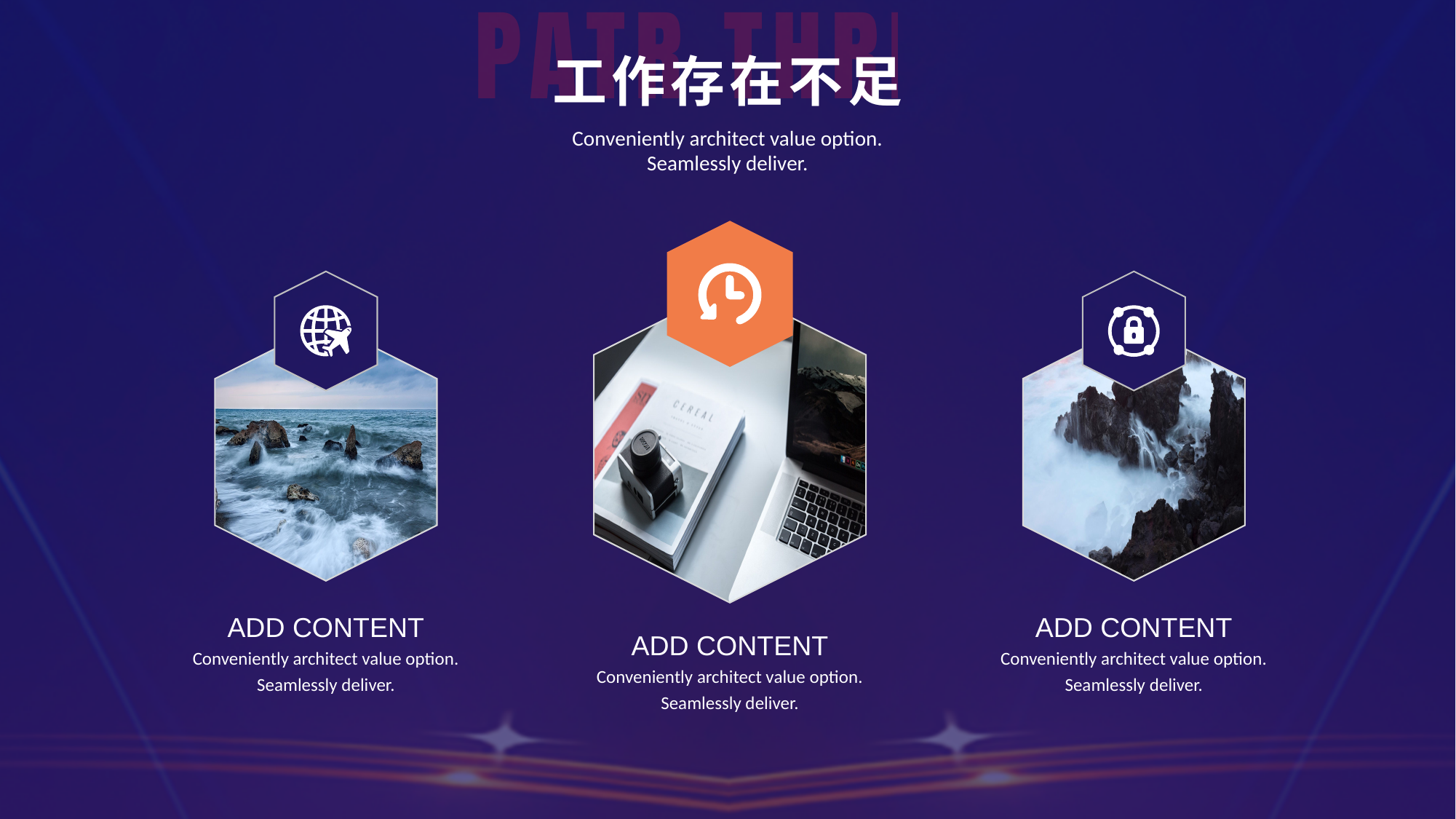

PATR THREE
工作存在不足
Conveniently architect value option. Seamlessly deliver.

ADD CONTENT
Conveniently architect value option. Seamlessly deliver.
ADD CONTENT
Conveniently architect value option. Seamlessly deliver.
ADD CONTENT
Conveniently architect value option. Seamlessly deliver.